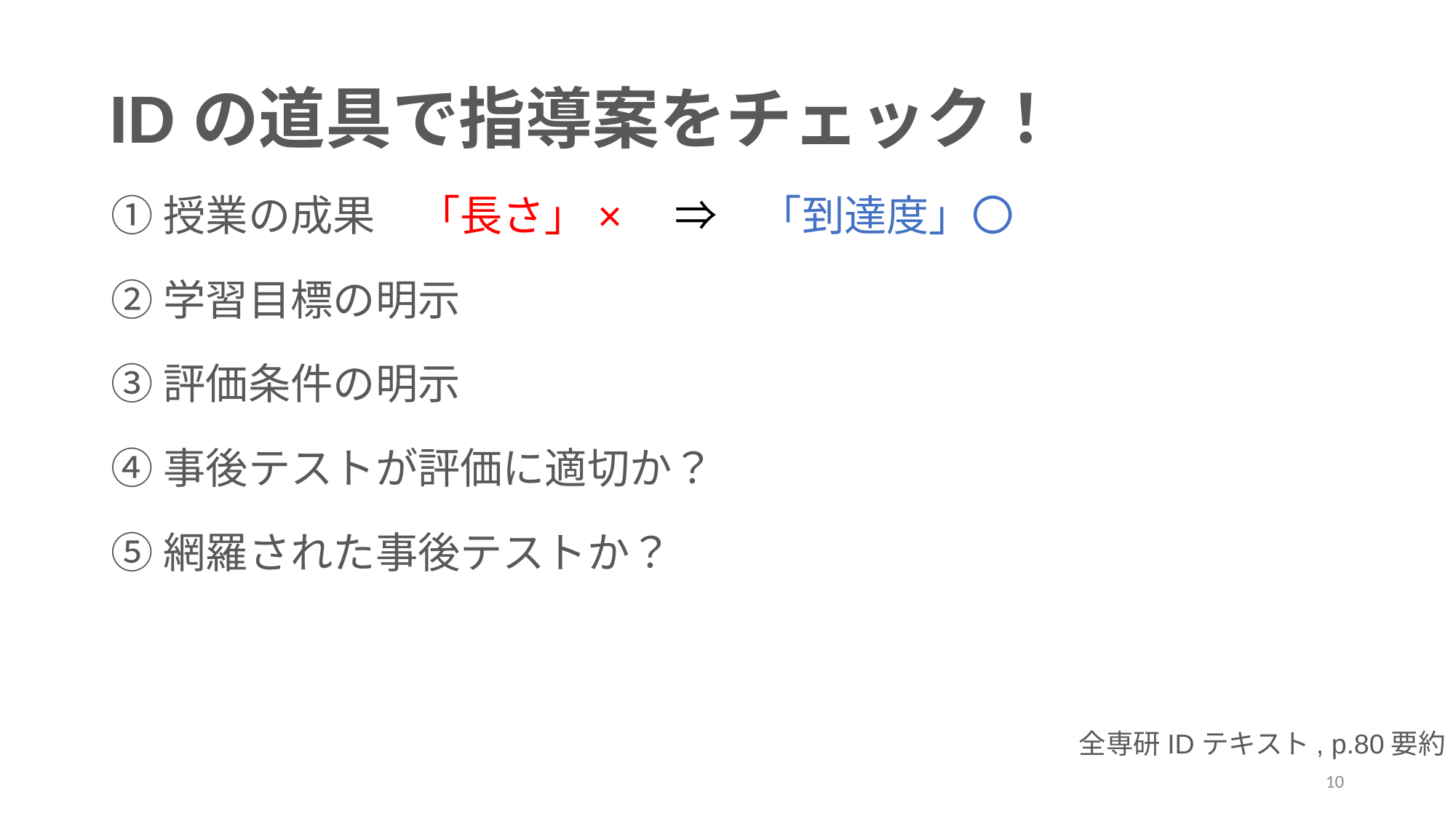

# IDの道具で指導案をチェック！
①授業の成果　「長さ」×　⇒　「到達度」〇

②学習目標の明示

③評価条件の明示

④事後テストが評価に適切か？

⑤網羅された事後テストか？
全専研IDテキスト, p.80要約
10